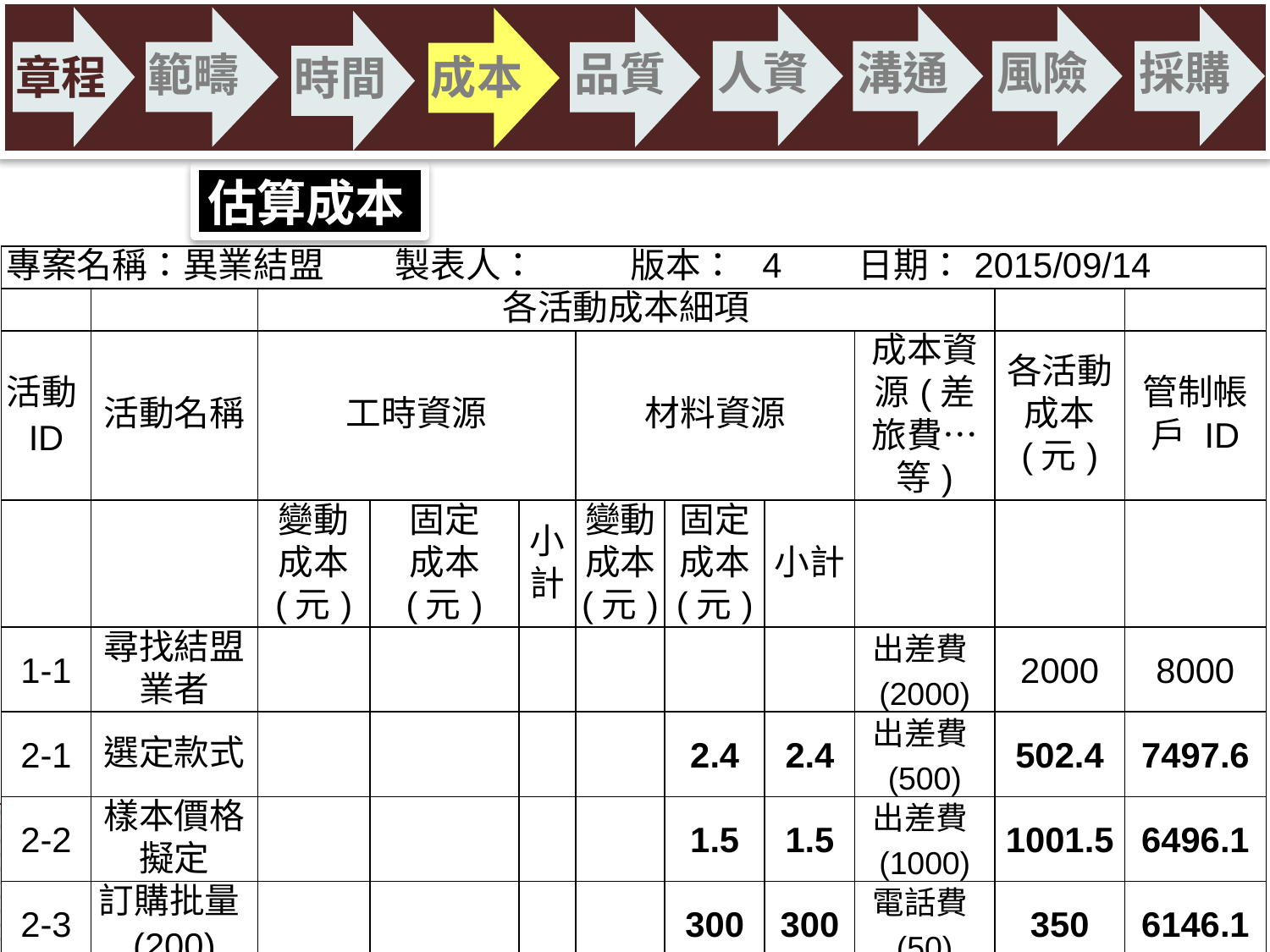

人資
溝通
風險
採購
品質
範疇
成本
章程
時間
估算成本
| 專案名稱：異業結盟 製表人： 版本： 4 日期：2015/09/14 |  |  |  |  |  |  |  |  |  |  |
| --- | --- | --- | --- | --- | --- | --- | --- | --- | --- | --- |
|  |  | 各活動成本細項 |  |  |  |  |  |  |  |  |
| 活動ID | 活動名稱 | 工時資源 |  |  | 材料資源 |  |  | 成本資源(差旅費…等) | 各活動成本 (元) | 管制帳戶 ID |
|  |  | 變動成本 (元) | 固定 成本 (元) | 小計 | 變動成本 (元) | 固定成本 (元) | 小計 |  |  |  |
| 1-1 | 尋找結盟業者 |  |  |  |  |  |  | 出差費(2000) | 2000 | 8000 |
| 2-1 | 選定款式 |  |  |  |  | 2.4 | 2.4 | 出差費(500) | 502.4 | 7497.6 |
| 2-2 | 樣本價格擬定 |  |  |  |  | 1.5 | 1.5 | 出差費(1000) | 1001.5 | 6496.1 |
| 2-3 | 訂購批量(200) |  |  |  |  | 300 | 300 | 電話費(50) | 350 | 6146.1 |
專案管理
2015/09/29
14